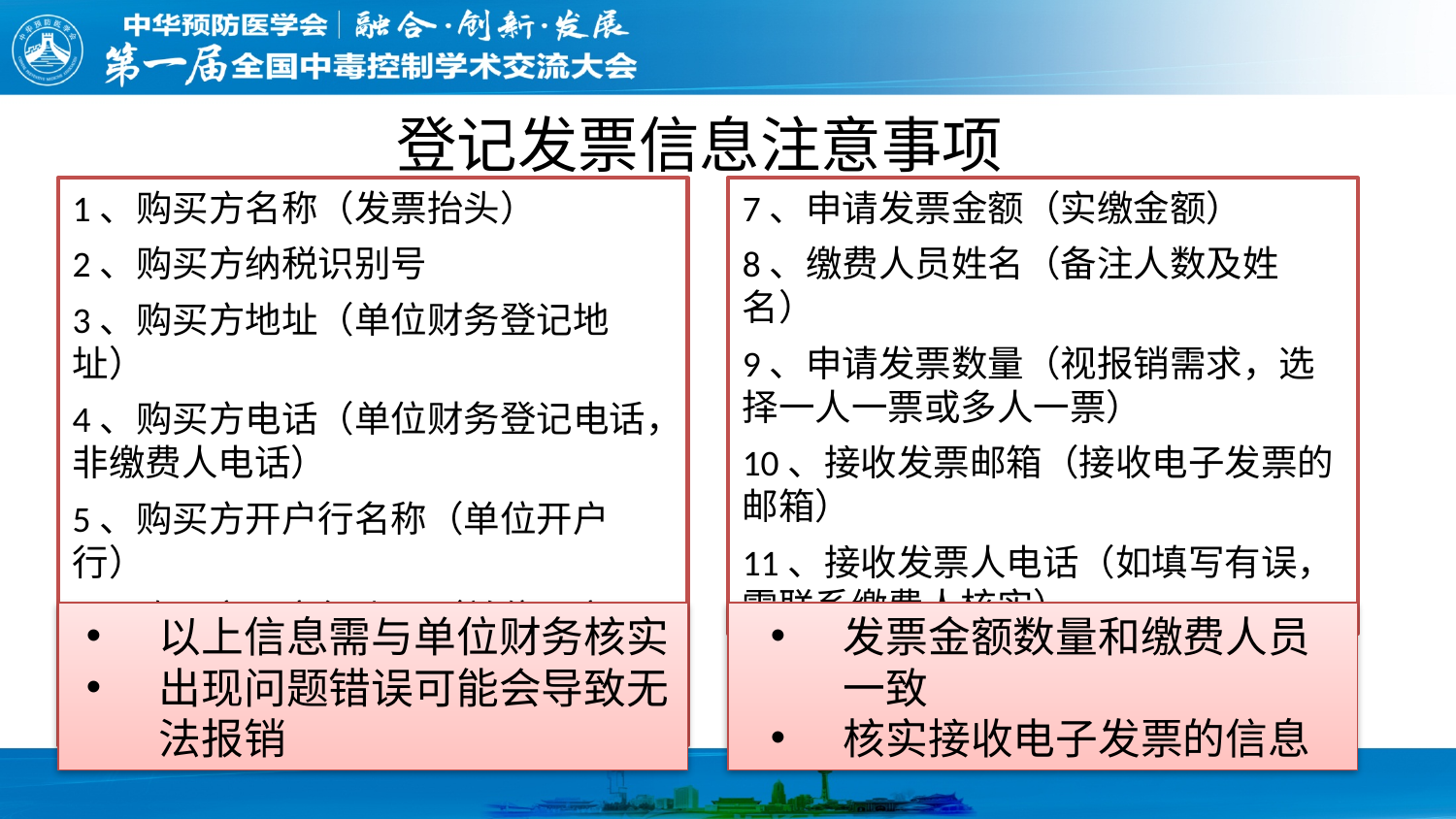

登记发票信息注意事项
7、申请发票金额（实缴金额）
8、缴费人员姓名（备注人数及姓名）
9、申请发票数量（视报销需求，选择一人一票或多人一票）
10、接收发票邮箱（接收电子发票的邮箱）
11、接收发票人电话（如填写有误，需联系缴费人核实）
1、购买方名称（发票抬头）
2、购买方纳税识别号
3、购买方地址（单位财务登记地址）
4、购买方电话（单位财务登记电话，非缴费人电话）
5、购买方开户行名称（单位开户行）
6、购买方开户行账号（单位开户行）

以上信息需与单位财务核实
出现问题错误可能会导致无法报销
发票金额数量和缴费人员一致
核实接收电子发票的信息